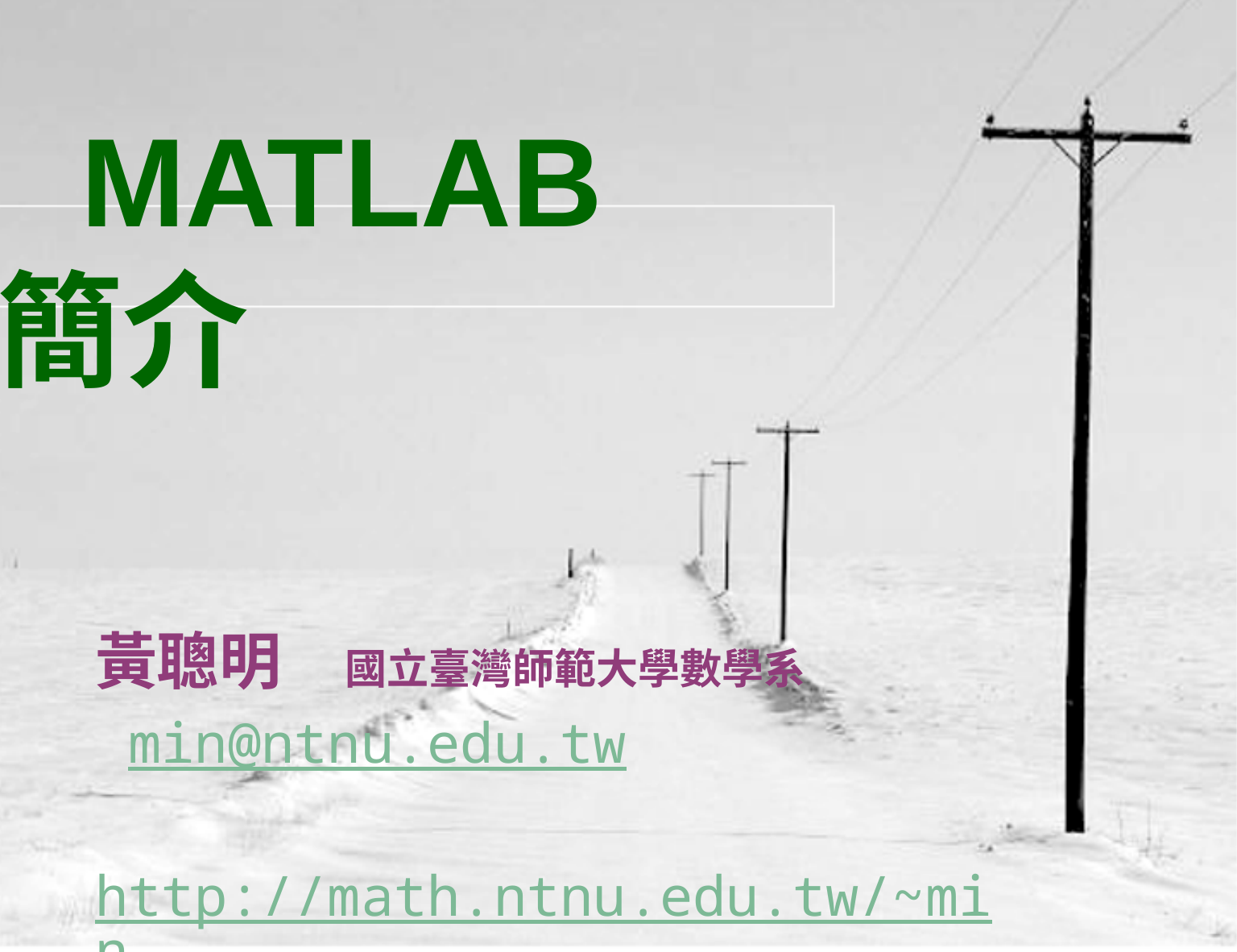

# MATLAB 簡介
黃聰明     國立臺灣師範大學數學系
 min@ntnu.edu.tw
 http://math.ntnu.edu.tw/~min